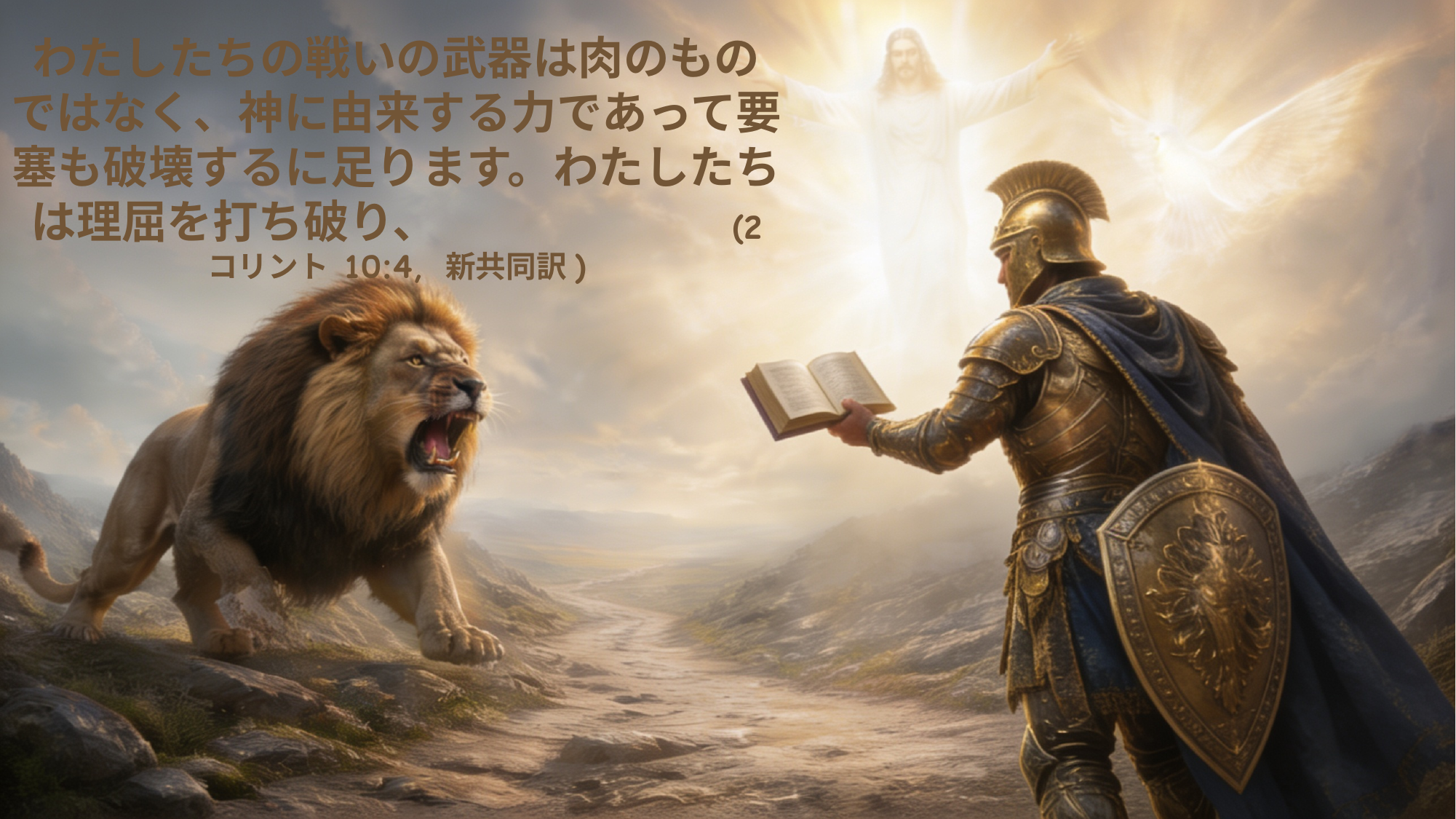

わたしたちの戦いの武器は肉のものではなく、神に由来する力であって要塞も破壊するに足ります。わたしたちは理屈を打ち破り、　　　　　　 (2 コリント 10:4, 新共同訳)